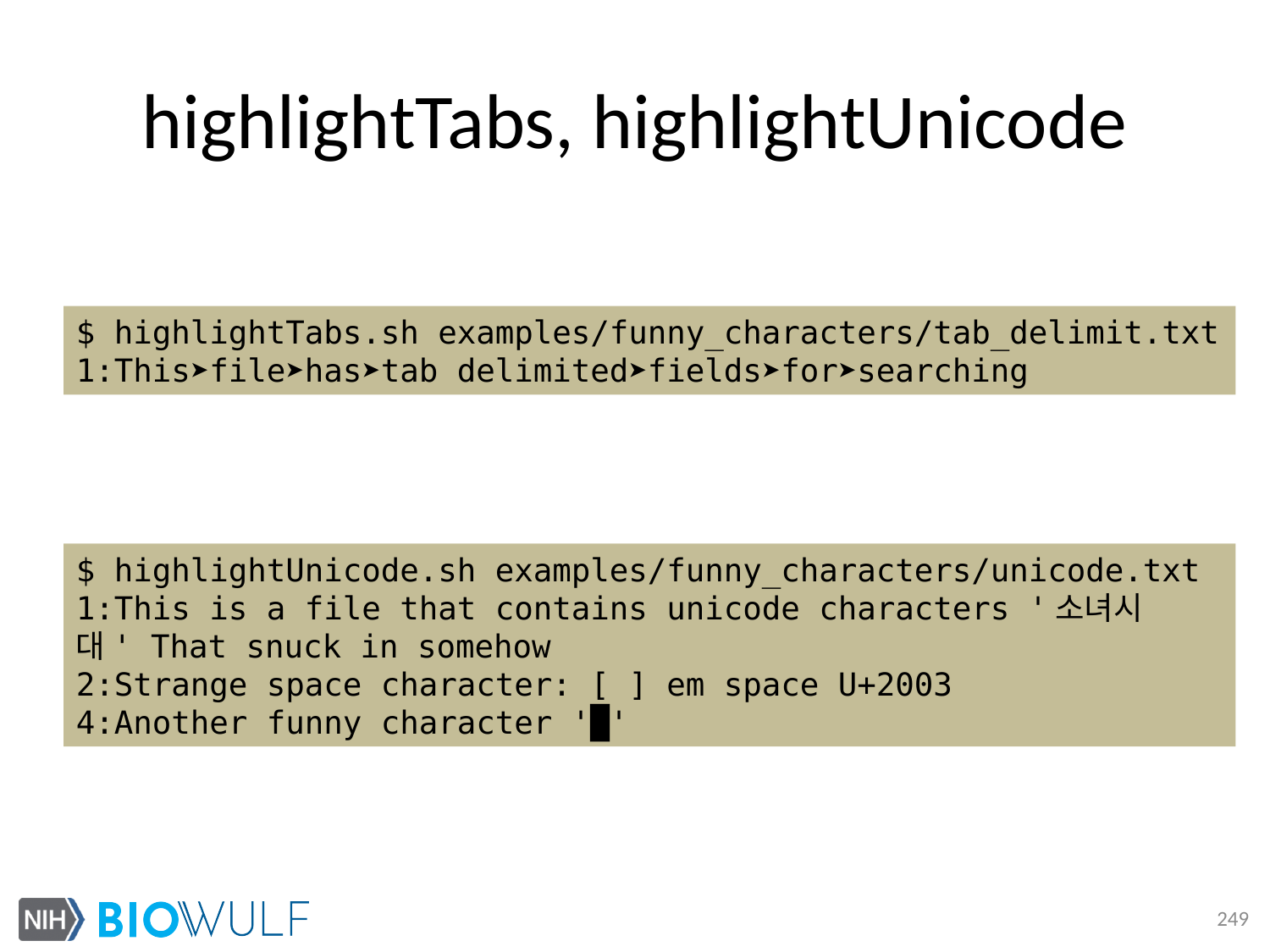

# highlightTabs, highlightUnicode
$ highlightTabs.sh examples/funny_characters/tab_delimit.txt
1:This➤file➤has➤tab delimited➤fields➤for➤searching
$ highlightUnicode.sh examples/funny_characters/unicode.txt
1:This is a file that contains unicode characters '소녀시대' That snuck in somehow
2:Strange space character: [ ] em space U+2003
4:Another funny character '█'
249